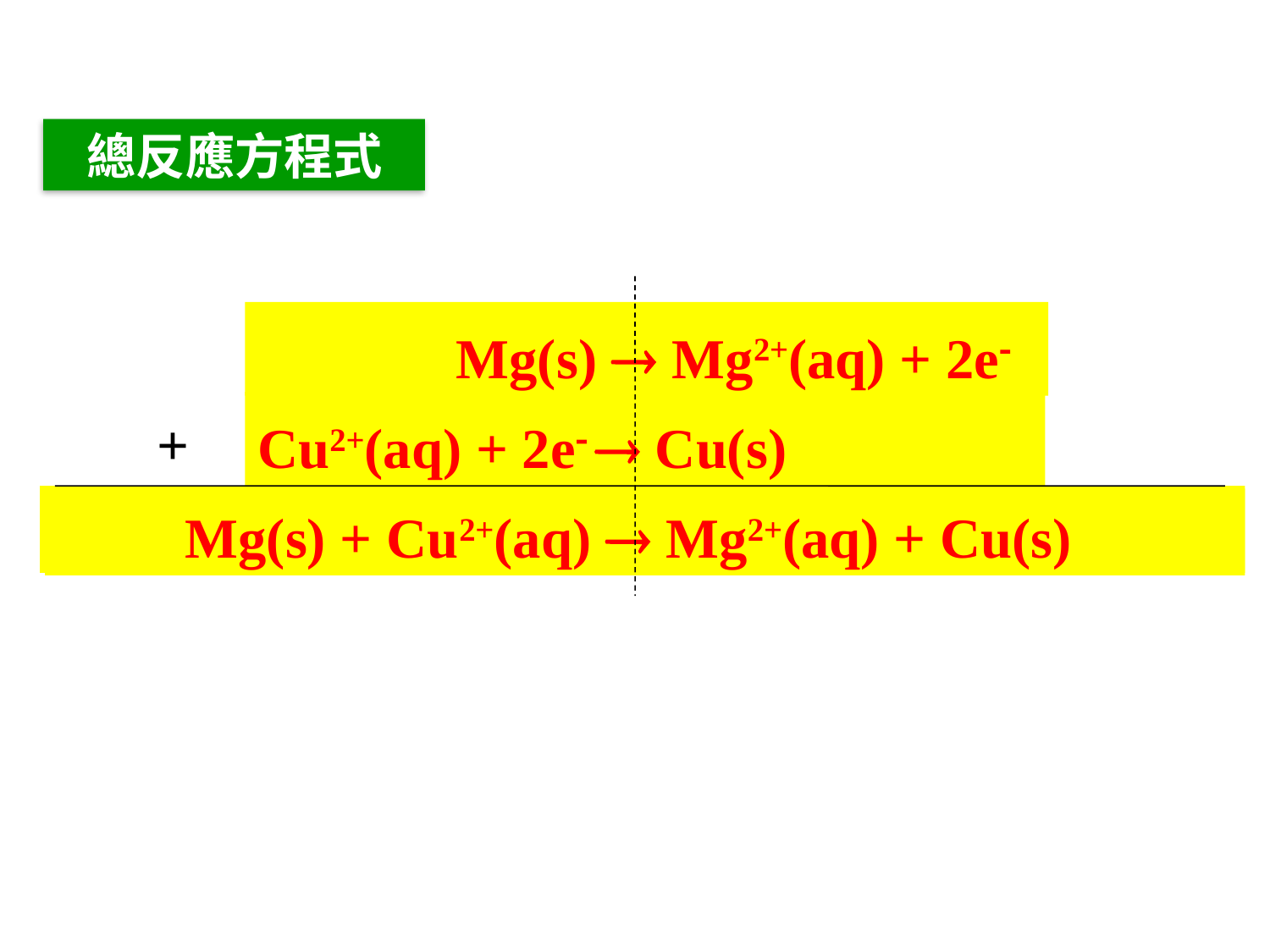

總反應方程式

              Mg(s) → Mg2+(aq) + 2e−
Cu2+(aq) + 2e− → Cu(s)
+ )
Mg(s) + Cu2+(aq) + 2e− → Mg2+(aq) + Cu(s) + 2e−

         Mg(s) + Cu2+(aq) → Mg2+(aq) + Cu(s)